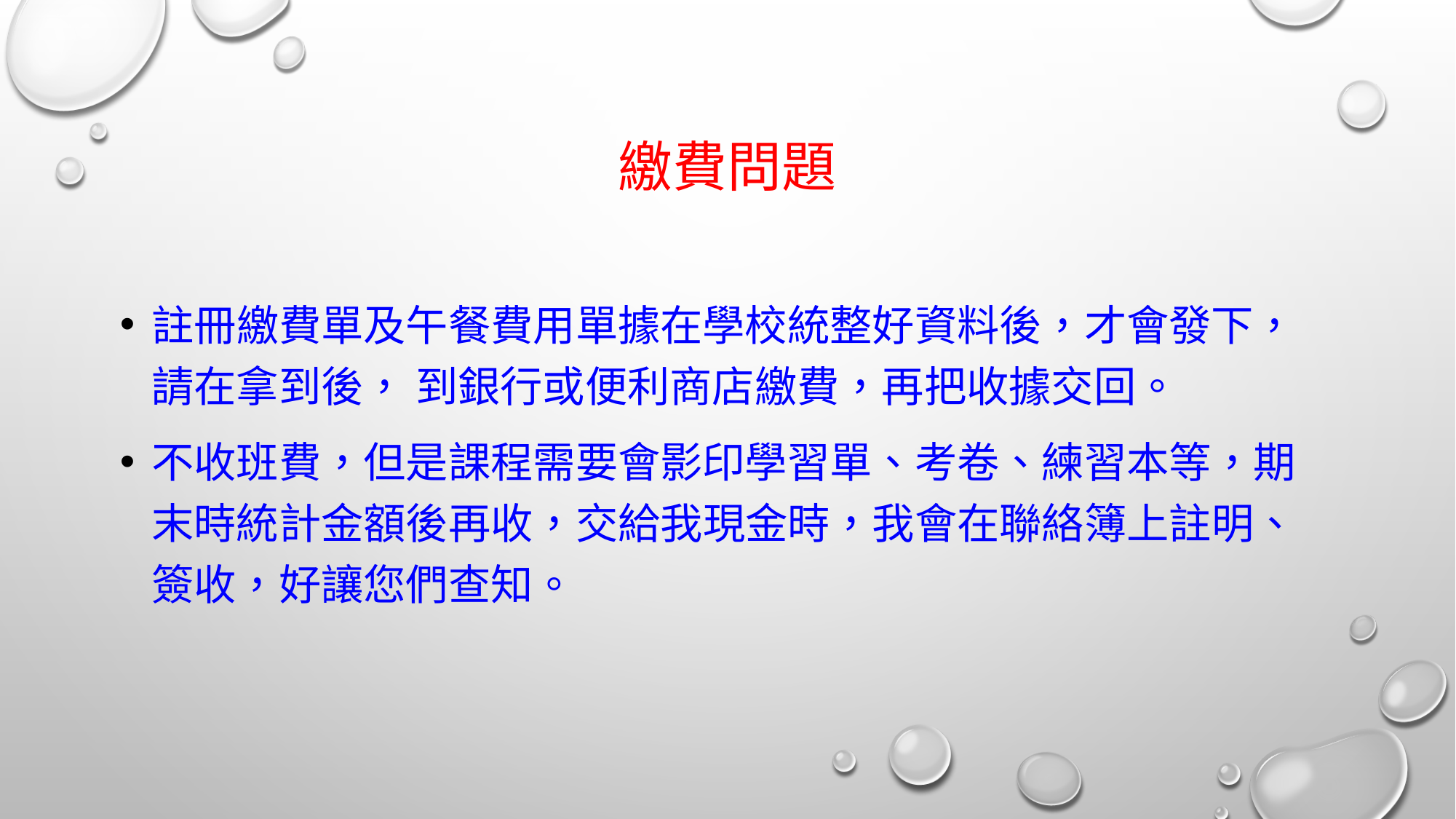

# 繳費問題
註冊繳費單及午餐費用單據在學校統整好資料後，才會發下，請在拿到後， 到銀行或便利商店繳費，再把收據交回。
不收班費，但是課程需要會影印學習單、考卷、練習本等，期末時統計金額後再收，交給我現金時，我會在聯絡簿上註明、簽收，好讓您們查知。